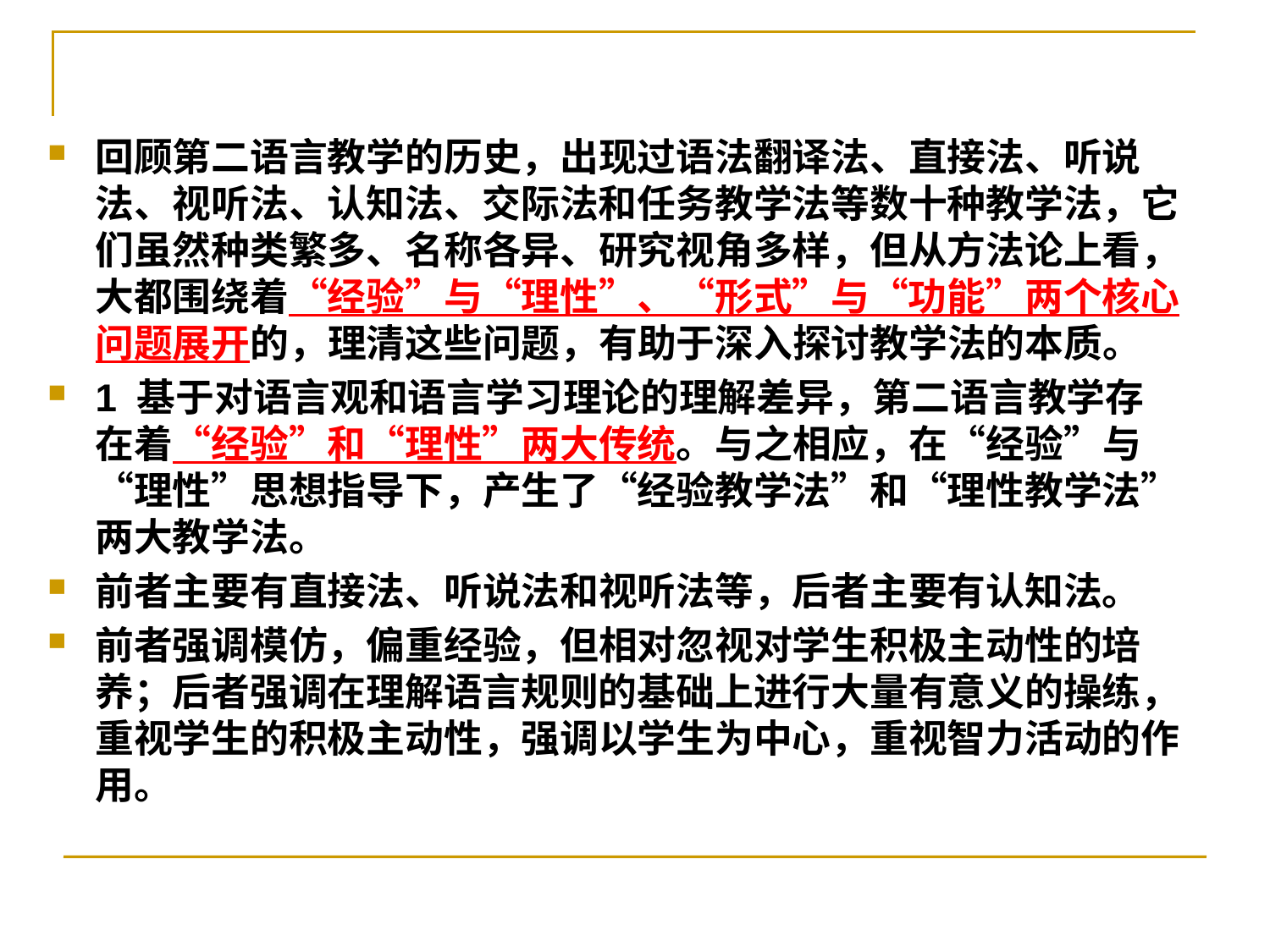

回顾第二语言教学的历史，出现过语法翻译法、直接法、听说法、视听法、认知法、交际法和任务教学法等数十种教学法，它们虽然种类繁多、名称各异、研究视角多样，但从方法论上看，大都围绕着“经验”与“理性”、“形式”与“功能”两个核心问题展开的，理清这些问题，有助于深入探讨教学法的本质。
1 基于对语言观和语言学习理论的理解差异，第二语言教学存在着“经验”和“理性”两大传统。与之相应，在“经验”与“理性”思想指导下，产生了“经验教学法”和“理性教学法”两大教学法。
前者主要有直接法、听说法和视听法等，后者主要有认知法。
前者强调模仿，偏重经验，但相对忽视对学生积极主动性的培养；后者强调在理解语言规则的基础上进行大量有意义的操练，重视学生的积极主动性，强调以学生为中心，重视智力活动的作用。